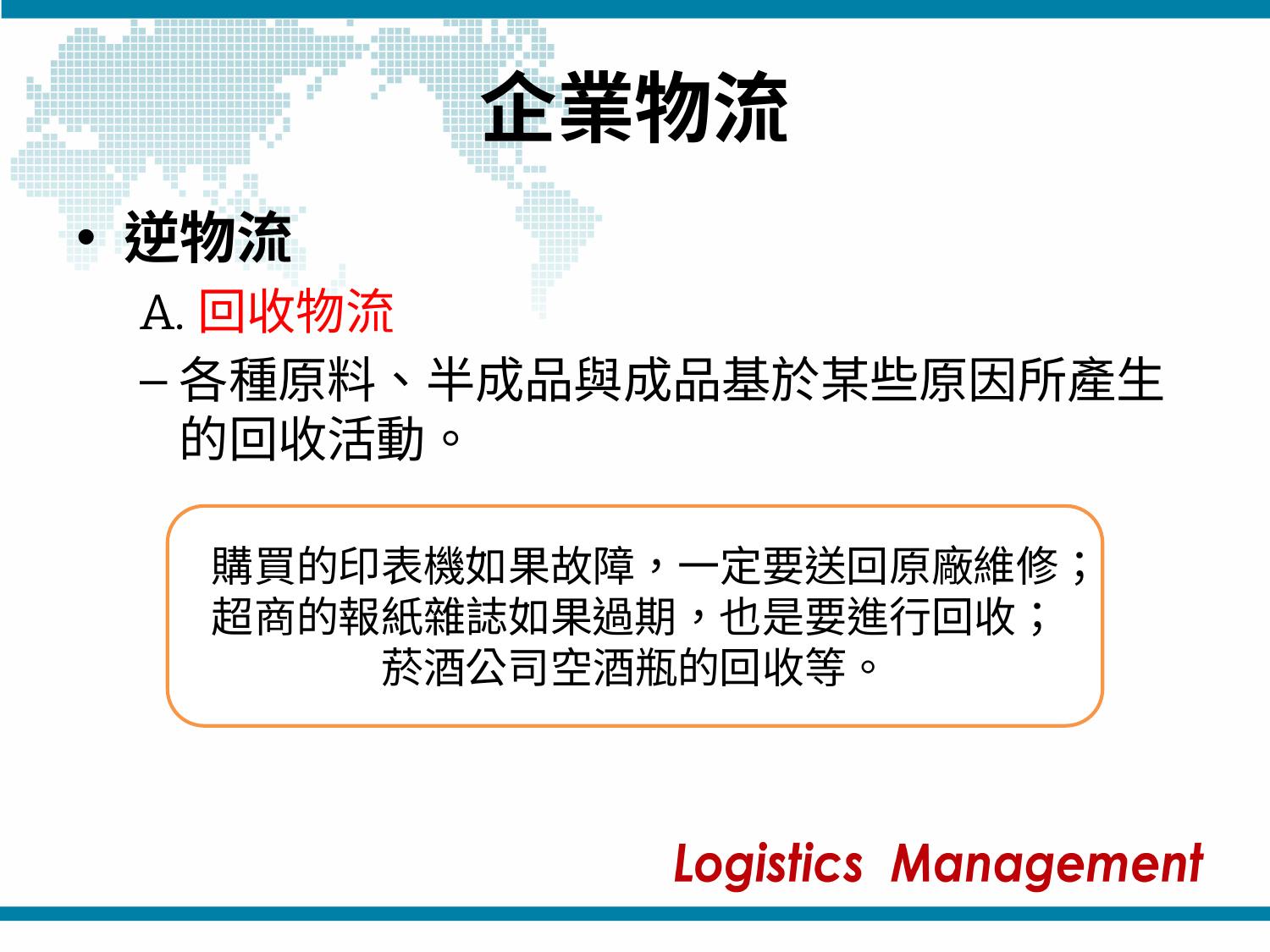

# 企業物流
逆物流
A.回收物流
各種原料、半成品與成品基於某些原因所產生的回收活動。

購買的印表機如果故障，一定要送回原廠維修；超商的報紙雜誌如果過期，也是要進行回收；菸酒公司空酒瓶的回收等。